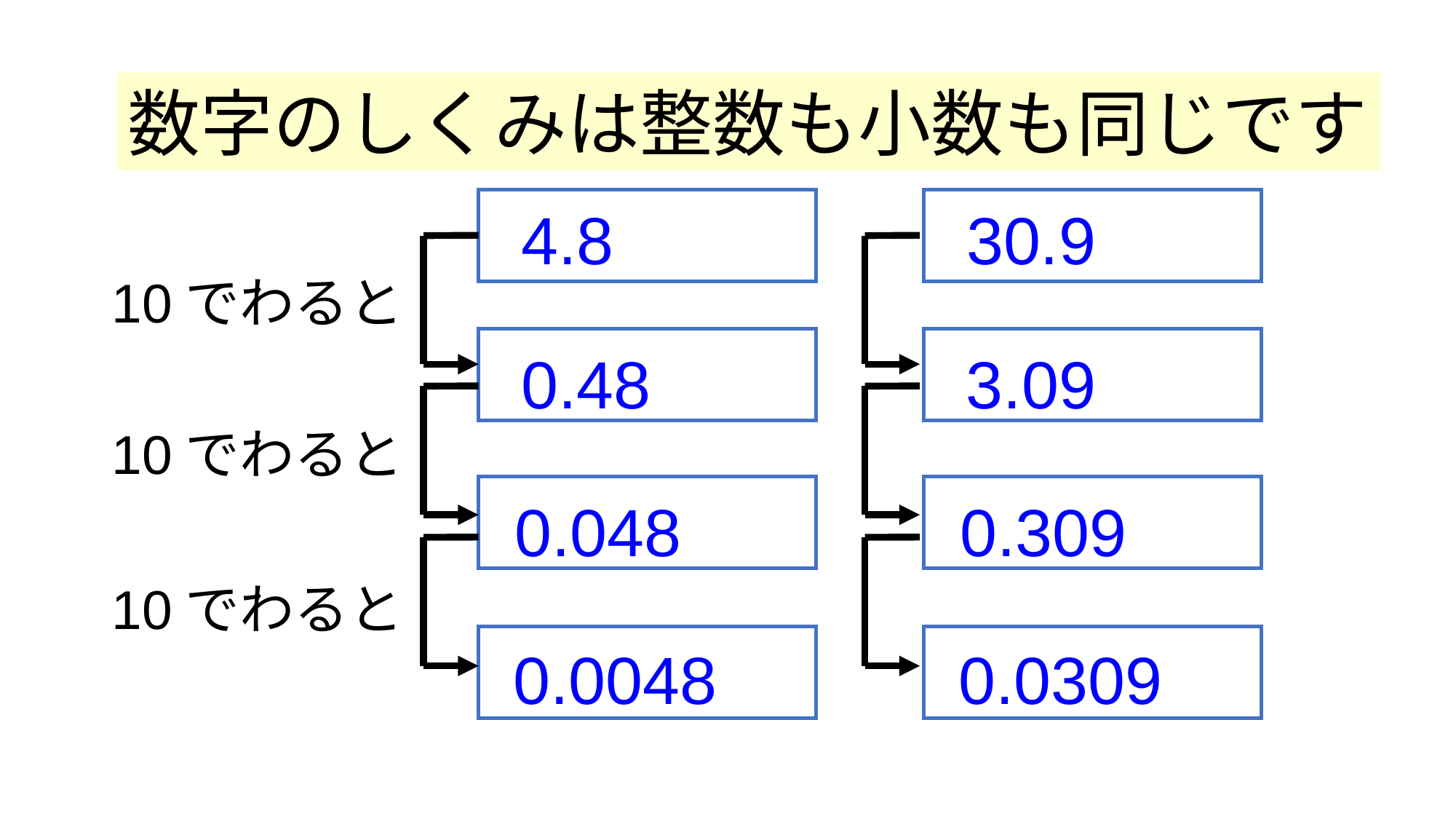

数字のしくみは整数も小数も同じです

4.8
30.9
10でわると

0.48
3.09
10でわると

0.048
0.309
10でわると

0.0048
0.0309